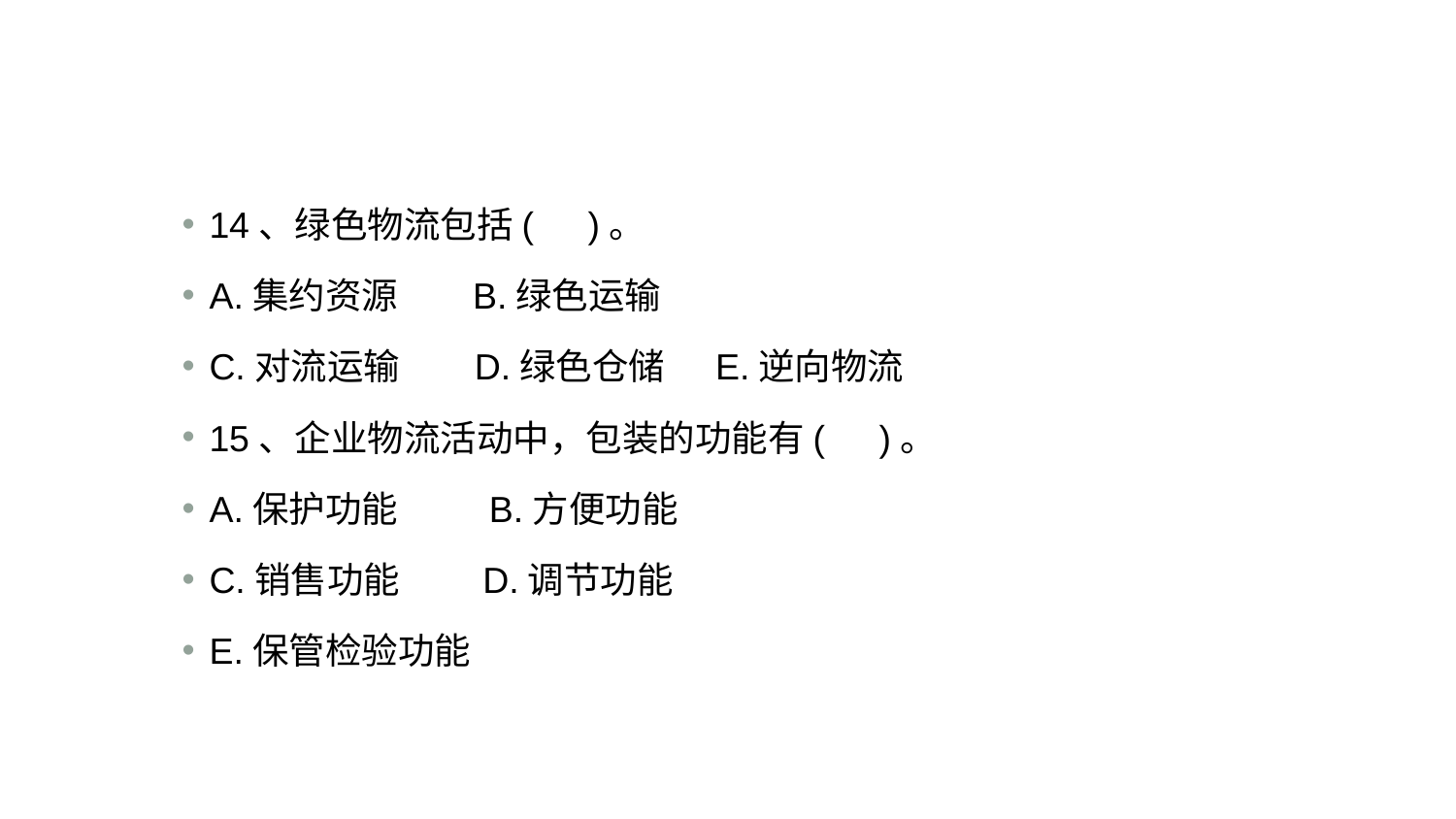

#
14、绿色物流包括(　)。
A.集约资源        B.绿色运输
C.对流运输        D.绿色仓储     E.逆向物流
15、企业物流活动中，包装的功能有(　)。
A.保护功能          B.方便功能
C.销售功能         D.调节功能
E.保管检验功能